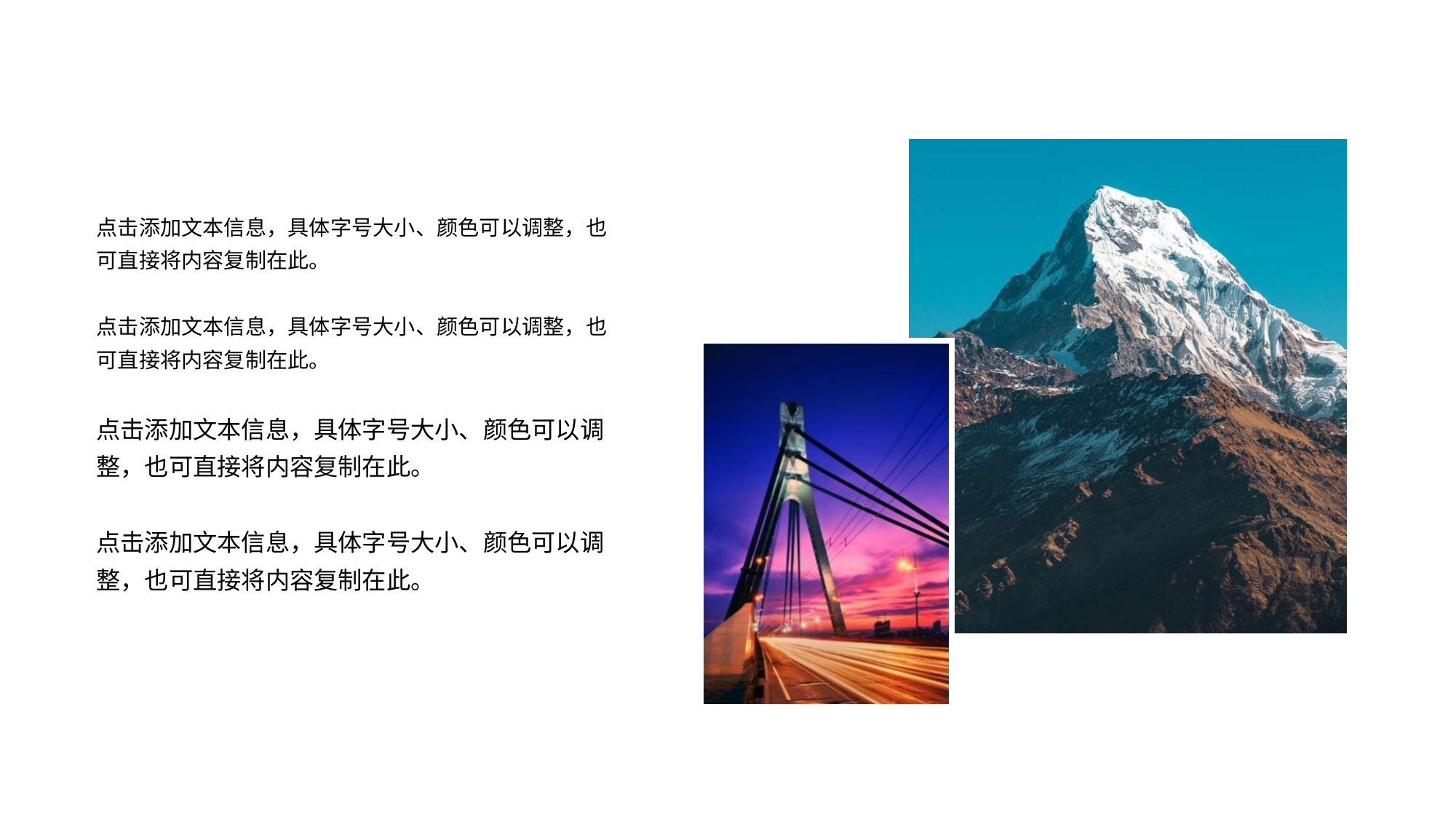

点击添加文本信息，具体字号大小、颜色可以调整，也可直接将内容复制在此。

点击添加文本信息，具体字号大小、颜色可以调整，也可直接将内容复制在此。

点击添加文本信息，具体字号大小、颜色可以调整，也可直接将内容复制在此。

点击添加文本信息，具体字号大小、颜色可以调整，也可直接将内容复制在此。